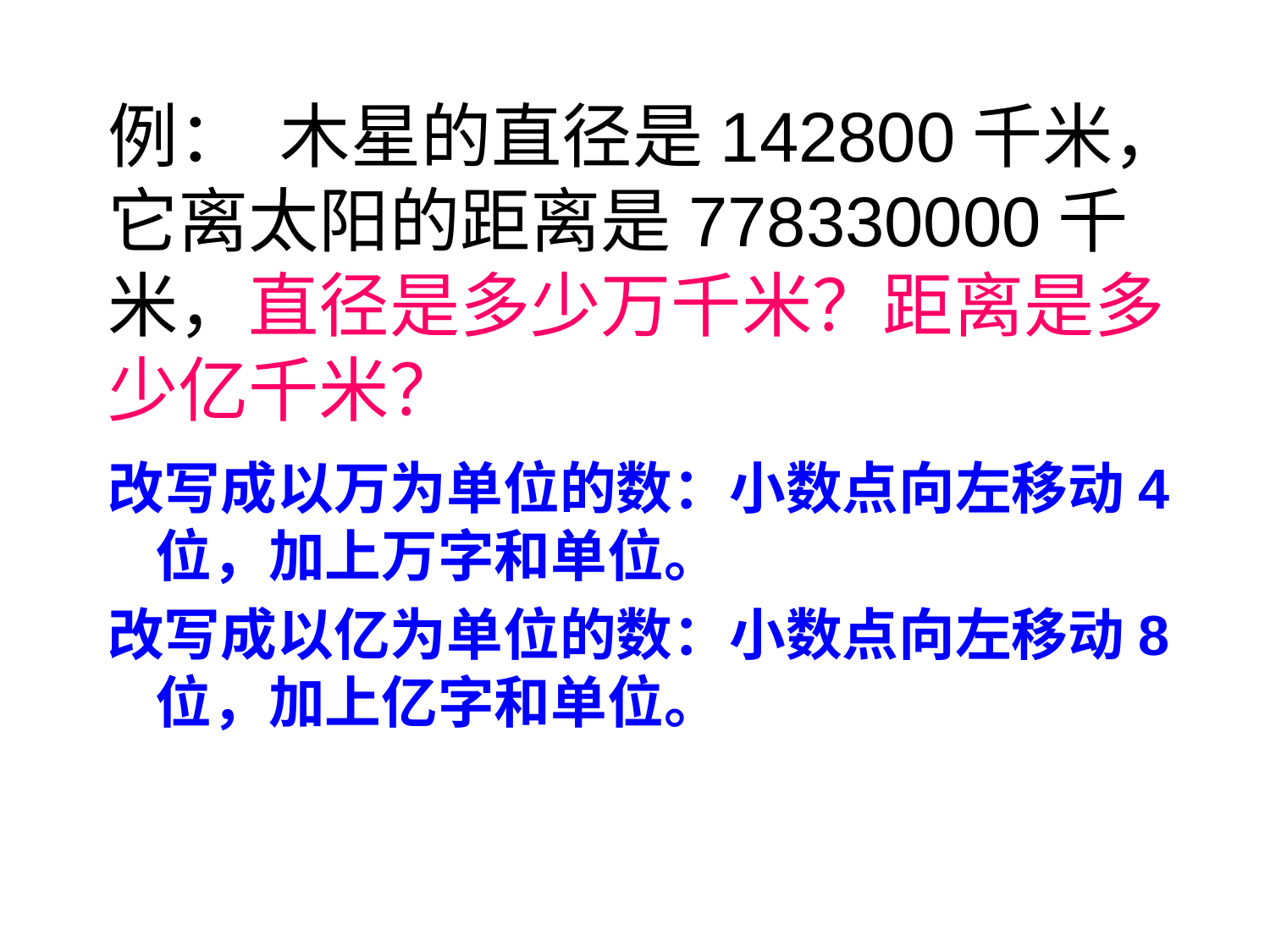

# 例：  木星的直径是142800千米，它离太阳的距离是778330000千米，直径是多少万千米？距离是多少亿千米？
改写成以万为单位的数：小数点向左移动4位，加上万字和单位。
改写成以亿为单位的数：小数点向左移动8位，加上亿字和单位。